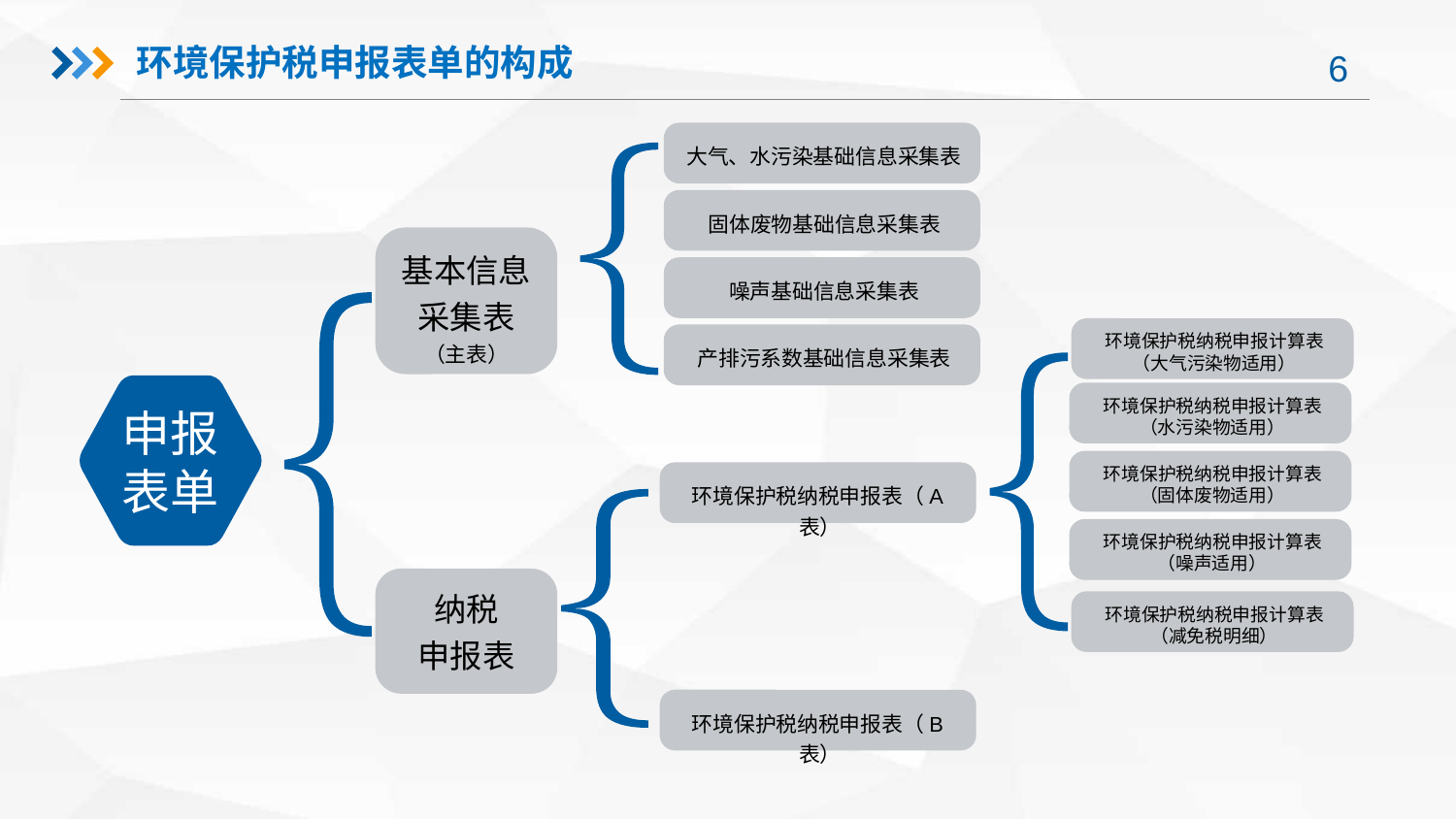

环境保护税申报表单的构成

大气、水污染基础信息采集表

固体废物基础信息采集表

噪声基础信息采集表

产排污系数基础信息采集表

基本信息采集表
（主表）

环境保护税纳税申报计算表
（大气污染物适用）

申报表单

环境保护税纳税申报计算表
（水污染物适用）

环境保护税纳税申报计算表
（固体废物适用）

环境保护税纳税申报表（A表）

环境保护税纳税申报计算表
（噪声适用）

纳税
申报表

环境保护税纳税申报计算表
（减免税明细）

环境保护税纳税申报表（B表）